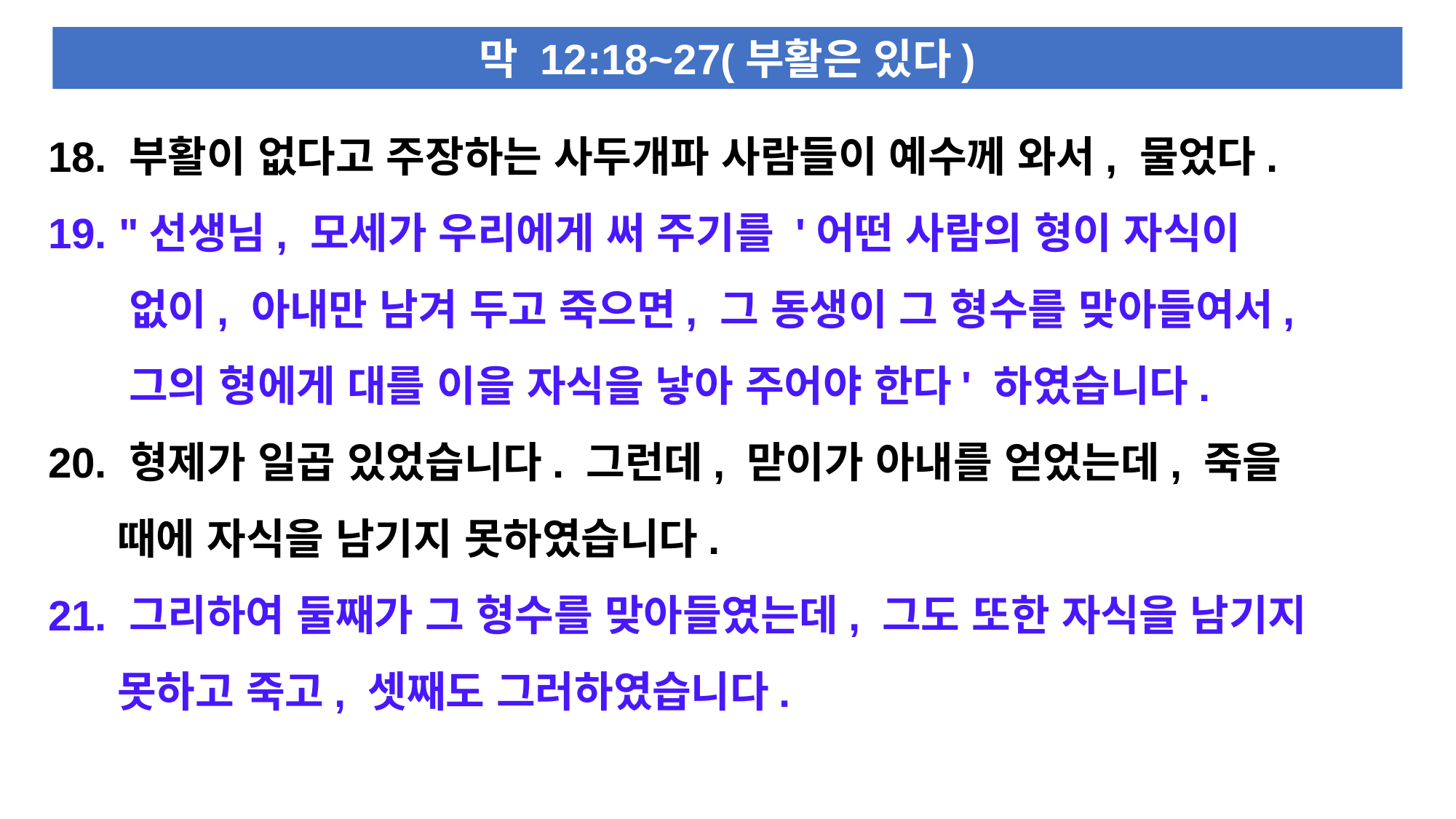

막 12:18~27(부활은 있다)
18. 부활이 없다고 주장하는 사두개파 사람들이 예수께 와서, 물었다.
19. "선생님, 모세가 우리에게 써 주기를 '어떤 사람의 형이 자식이
      없이, 아내만 남겨 두고 죽으면, 그 동생이 그 형수를 맞아들여서,
      그의 형에게 대를 이을 자식을 낳아 주어야 한다' 하였습니다.
20. 형제가 일곱 있었습니다. 그런데, 맏이가 아내를 얻었는데, 죽을
     때에 자식을 남기지 못하였습니다.
21. 그리하여 둘째가 그 형수를 맞아들였는데, 그도 또한 자식을 남기지
     못하고 죽고, 셋째도 그러하였습니다.